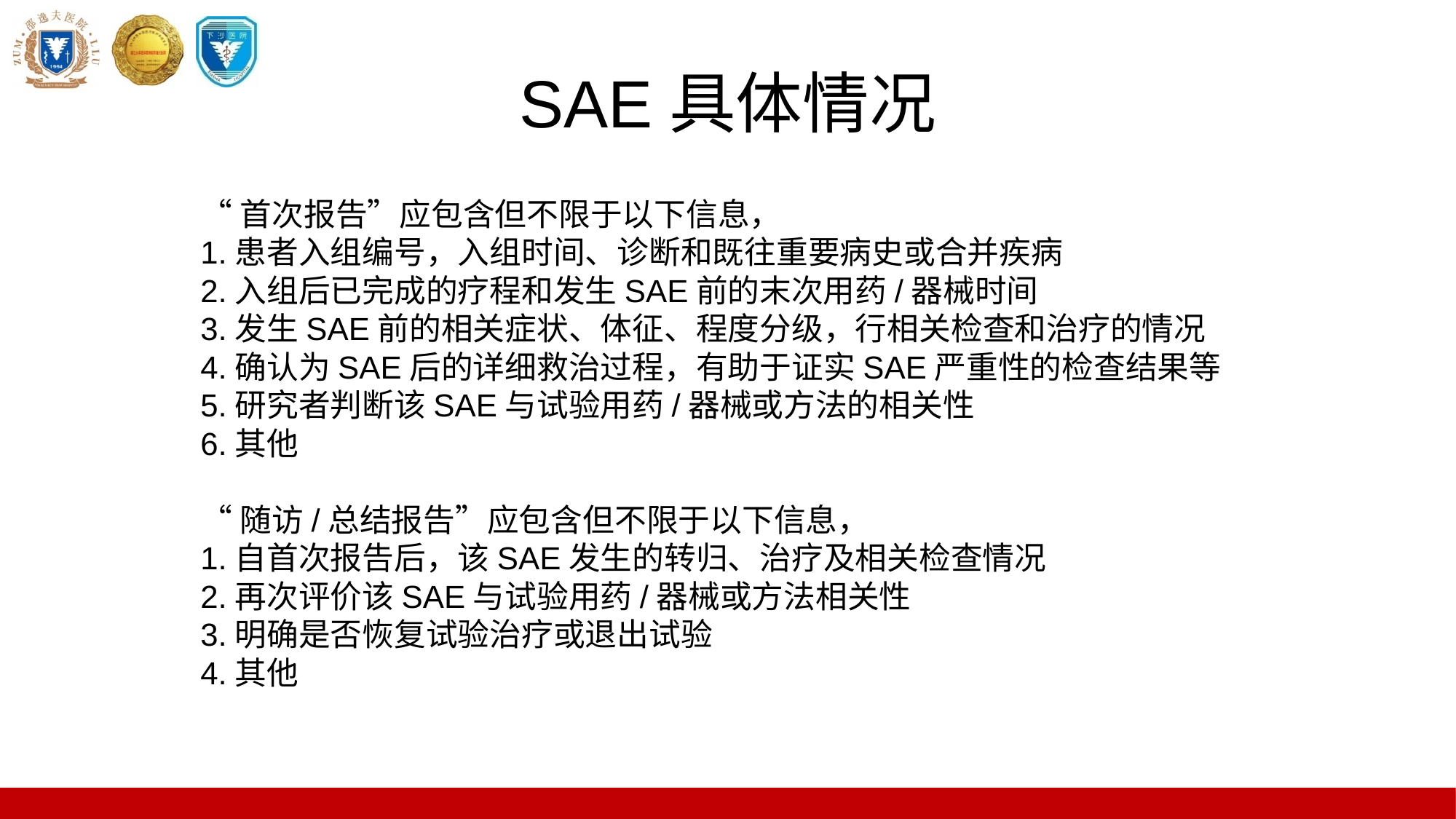

# SAE具体情况
“首次报告”应包含但不限于以下信息，
1.患者入组编号，入组时间、诊断和既往重要病史或合并疾病
2.入组后已完成的疗程和发生SAE前的末次用药/器械时间
3.发生SAE前的相关症状、体征、程度分级，行相关检查和治疗的情况
4.确认为SAE后的详细救治过程，有助于证实SAE严重性的检查结果等
5.研究者判断该SAE与试验用药/器械或方法的相关性
6.其他

“随访/总结报告”应包含但不限于以下信息，
1.自首次报告后，该SAE发生的转归、治疗及相关检查情况
2.再次评价该SAE与试验用药/器械或方法相关性
3.明确是否恢复试验治疗或退出试验
4.其他